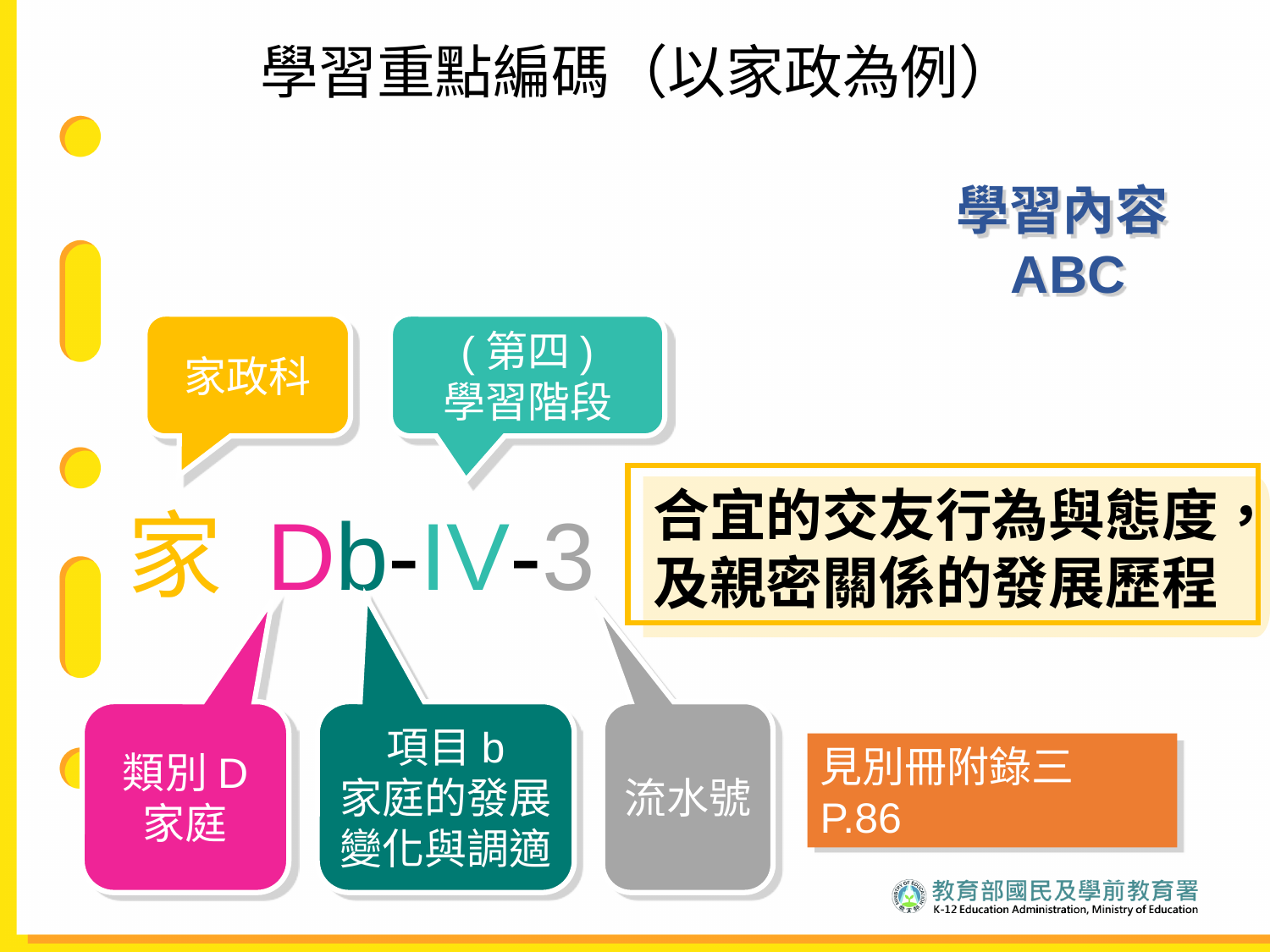

# 學習重點編碼（以家政為例）
學習內容ABC
家政科
(第四)
學習階段

合宜的交友行為與態度，及親密關係的發展歷程

家 Db-IV-3
流水號
類別D
家庭
項目b
家庭的發展變化與調適
見別冊附錄三P.86